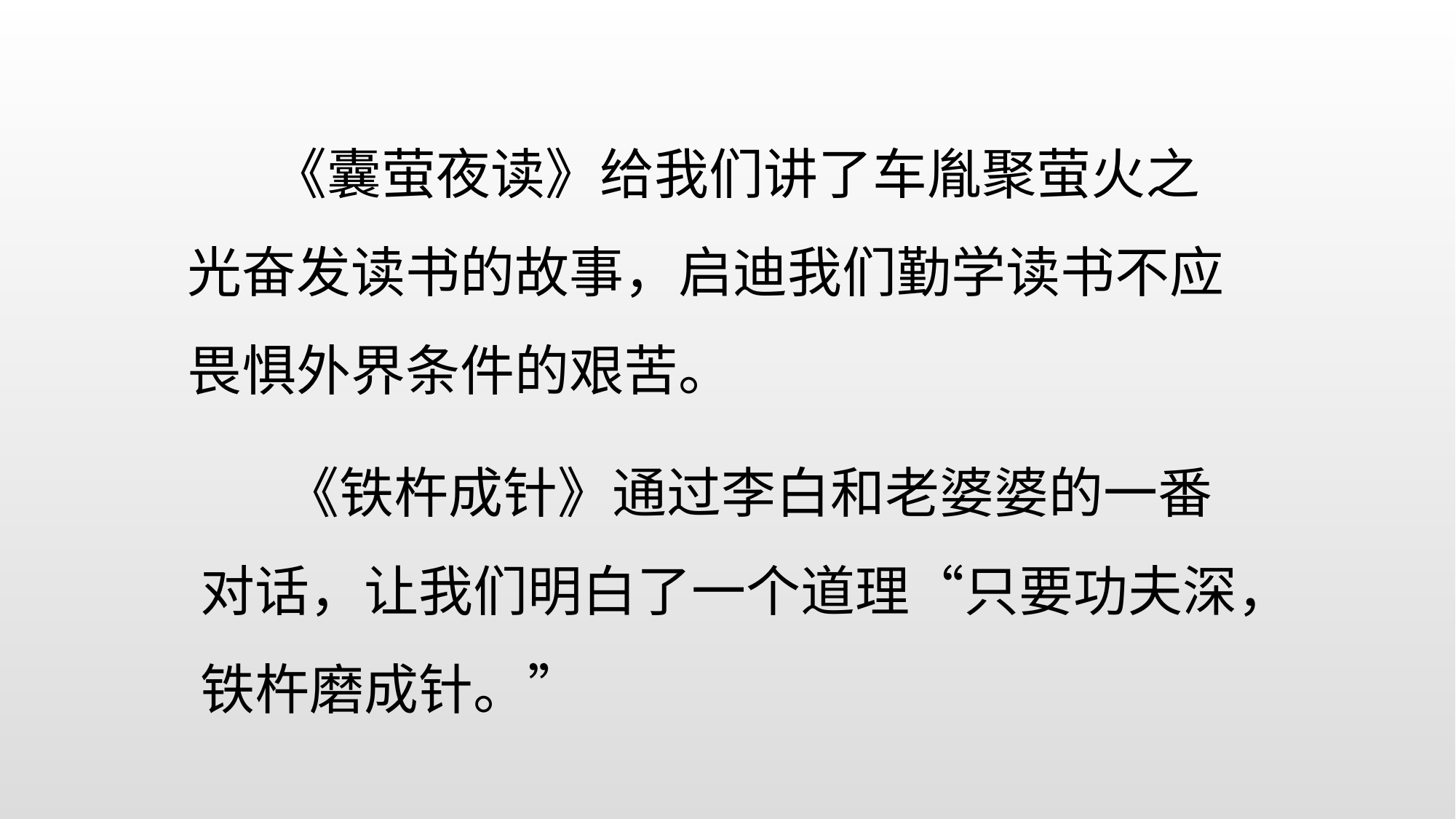

《囊萤夜读》给我们讲了车胤聚萤火之光奋发读书的故事，启迪我们勤学读书不应畏惧外界条件的艰苦。
《铁杵成针》通过李白和老婆婆的一番对话，让我们明白了一个道理“只要功夫深，铁杵磨成针。”